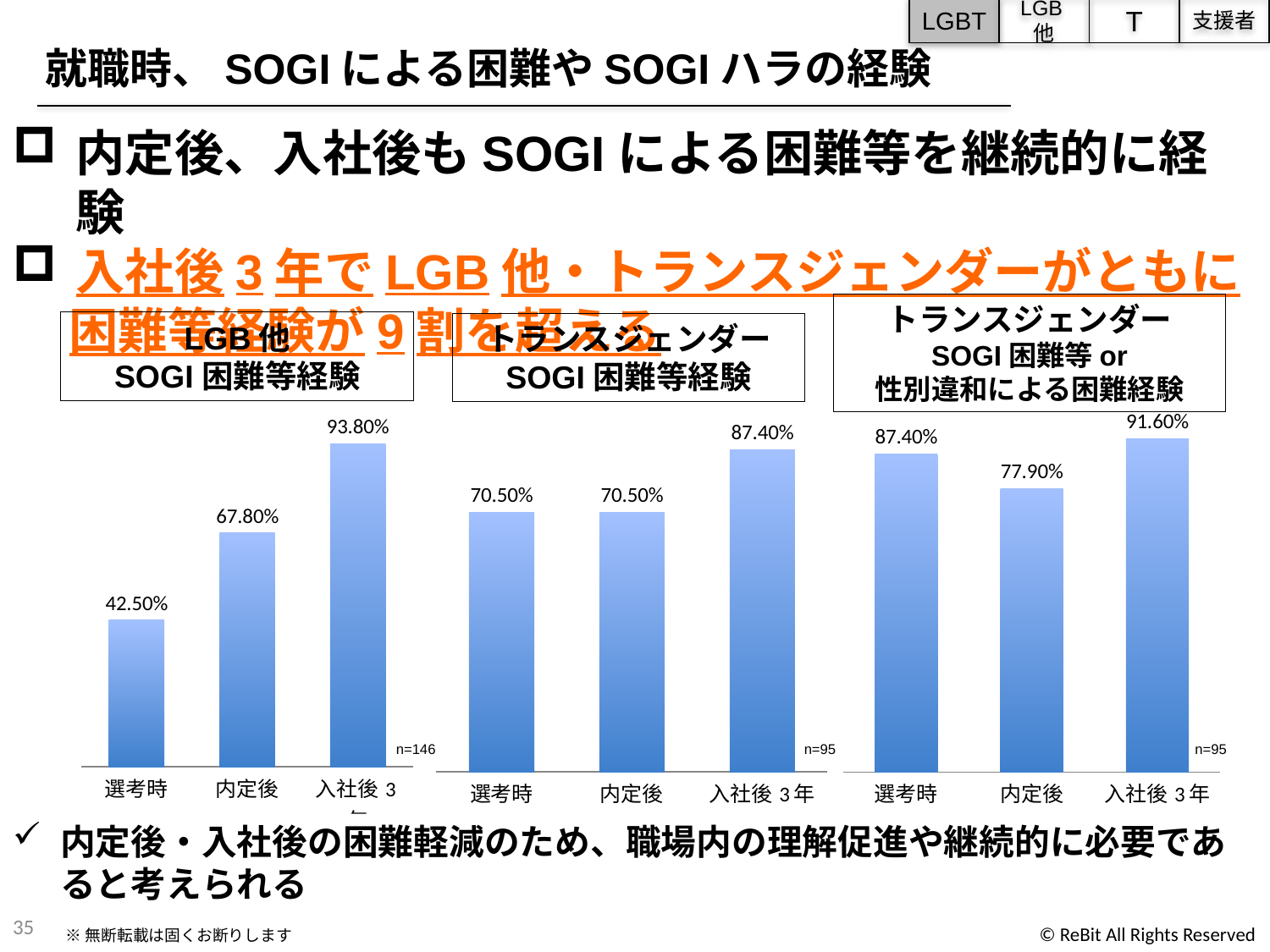

LGBT
LGB他
T
支援者

就職時、SOGIによる困難やSOGIハラの経験
内定後、入社後もSOGIによる困難等を継続的に経験
入社後3年でLGB他・トランスジェンダーがともに
    困難等経験が9割を超える
トランスジェンダー
SOGI困難等or
性別違和による困難経験
LGB他
SOGI困難等経験
トランスジェンダー
SOGI困難等経験

### Chart

| Category |  |
|---|---|
| 選考時 | 0.705 |
| 内定後 | 0.705 |
| 入社後3年 | 0.874 |

### Chart

| Category |  |
|---|---|
| 選考時 | 0.874 |
| 内定後 | 0.779 |
| 入社後3年 | 0.916 |

### Chart

| Category |  |
|---|---|
| 選考時 | 0.425 |
| 内定後 | 0.678 |
| 入社後3年 | 0.938 |
n=146
n=95
n=95
内定後・入社後の困難軽減のため、職場内の理解促進や継続的に必要であると考えられる
35